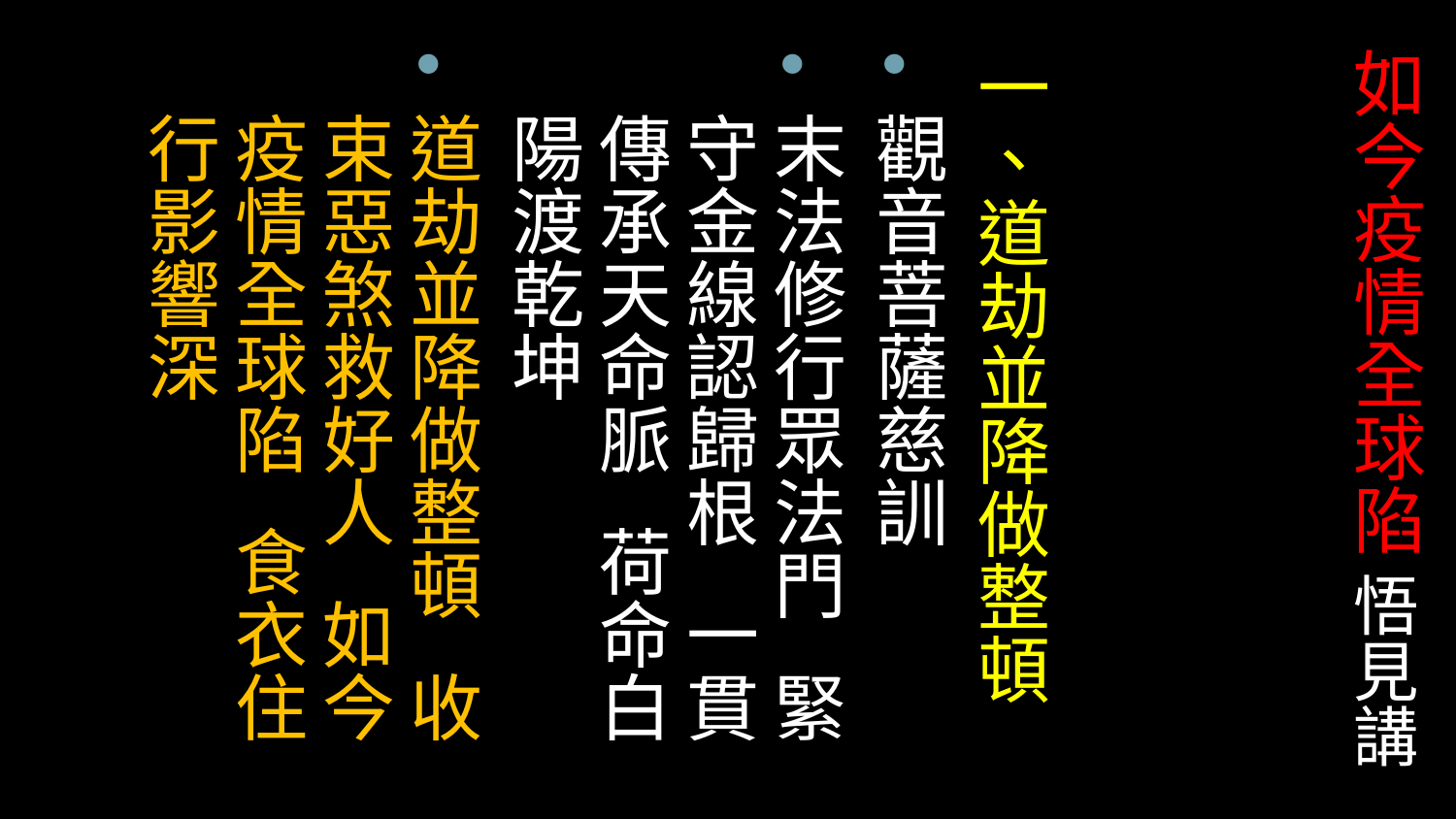

# 如今疫情全球陷 悟見講
一、道劫並降做整頓
觀音菩薩慈訓
末法修行眾法門   緊守金線認歸根   一貫傳承天命脈   荷命白陽渡乾坤
道劫並降做整頓   收束惡煞救好人   如今疫情全球陷   食衣住行影響深